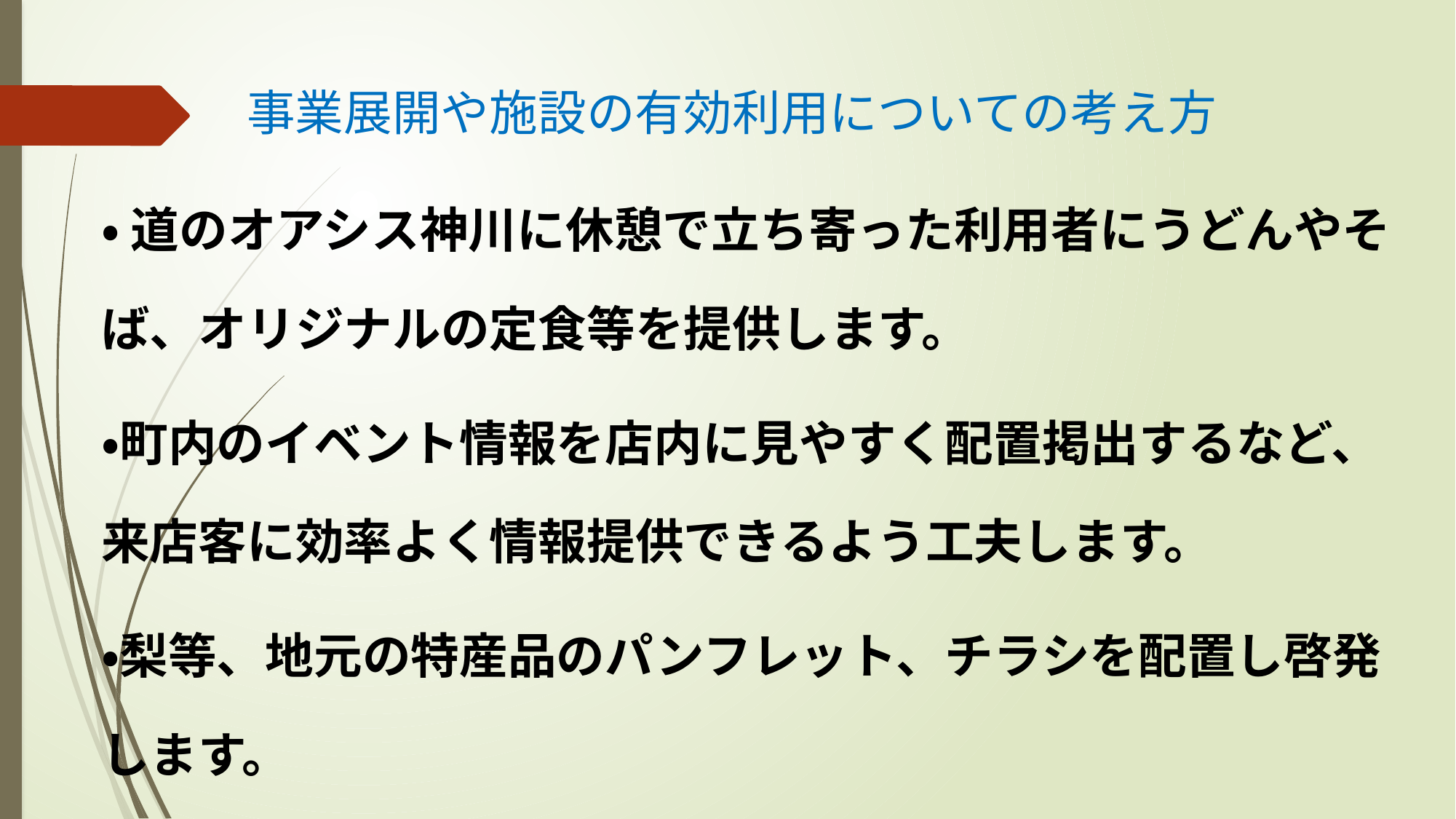

事業展開や施設の有効利用についての考え方
・ 道のオアシス神川に休憩で立ち寄った利用者にうどんやそば、オリジナルの定食等を提供します。
・町内のイベント情報を店内に見やすく配置掲出するなど、来店客に効率よく情報提供できるよう工夫します。
・梨等、地元の特産品のパンフレット、チラシを配置し啓発します。